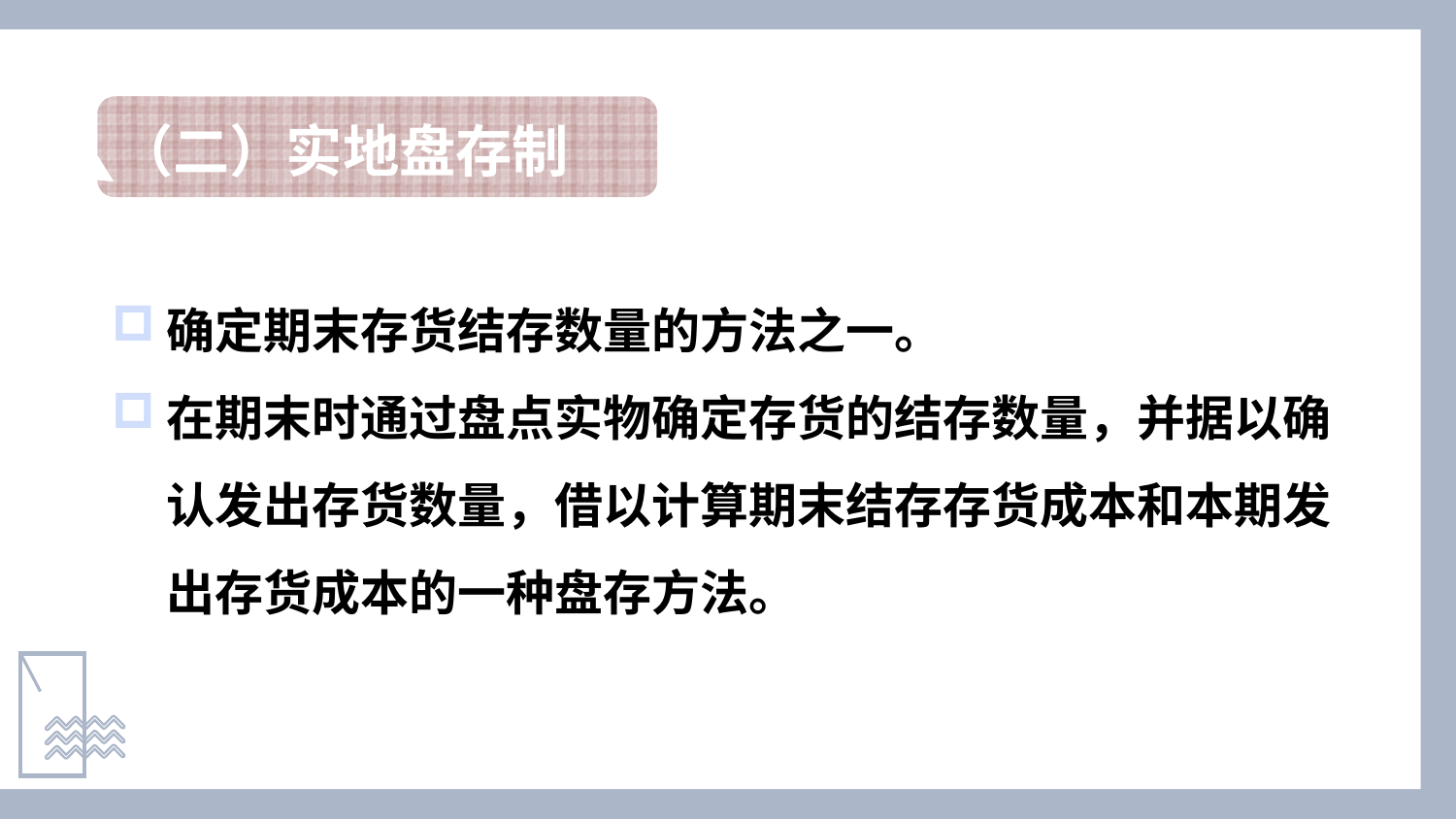

（二）实地盘存制

确定期末存货结存数量的方法之一。
在期末时通过盘点实物确定存货的结存数量，并据以确认发出存货数量，借以计算期末结存存货成本和本期发出存货成本的一种盘存方法。